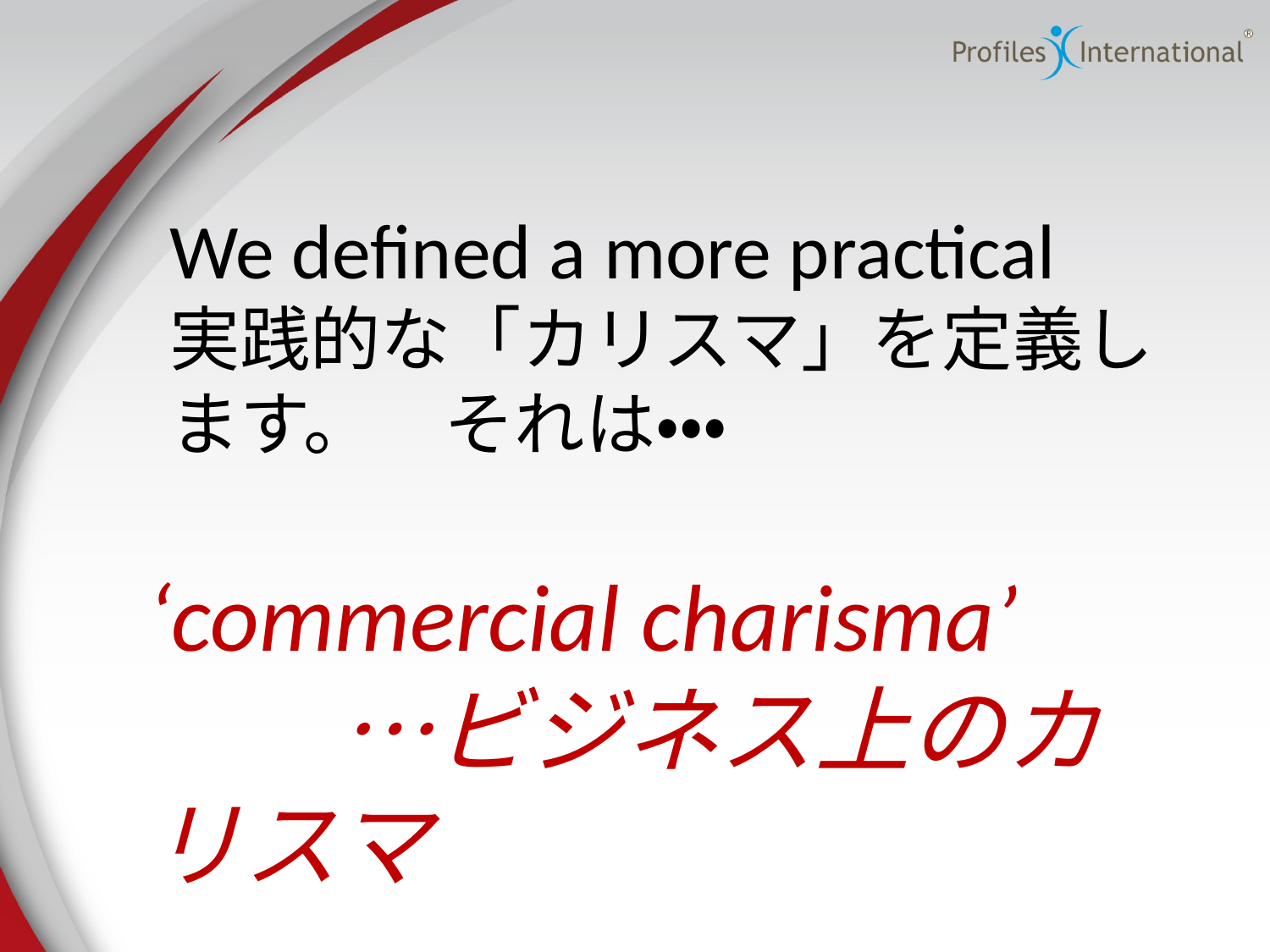

We defined a more practical
実践的な「カリスマ」を定義します。　それは・・・
‘commercial charisma’　　　…ビジネス上のカリスマ